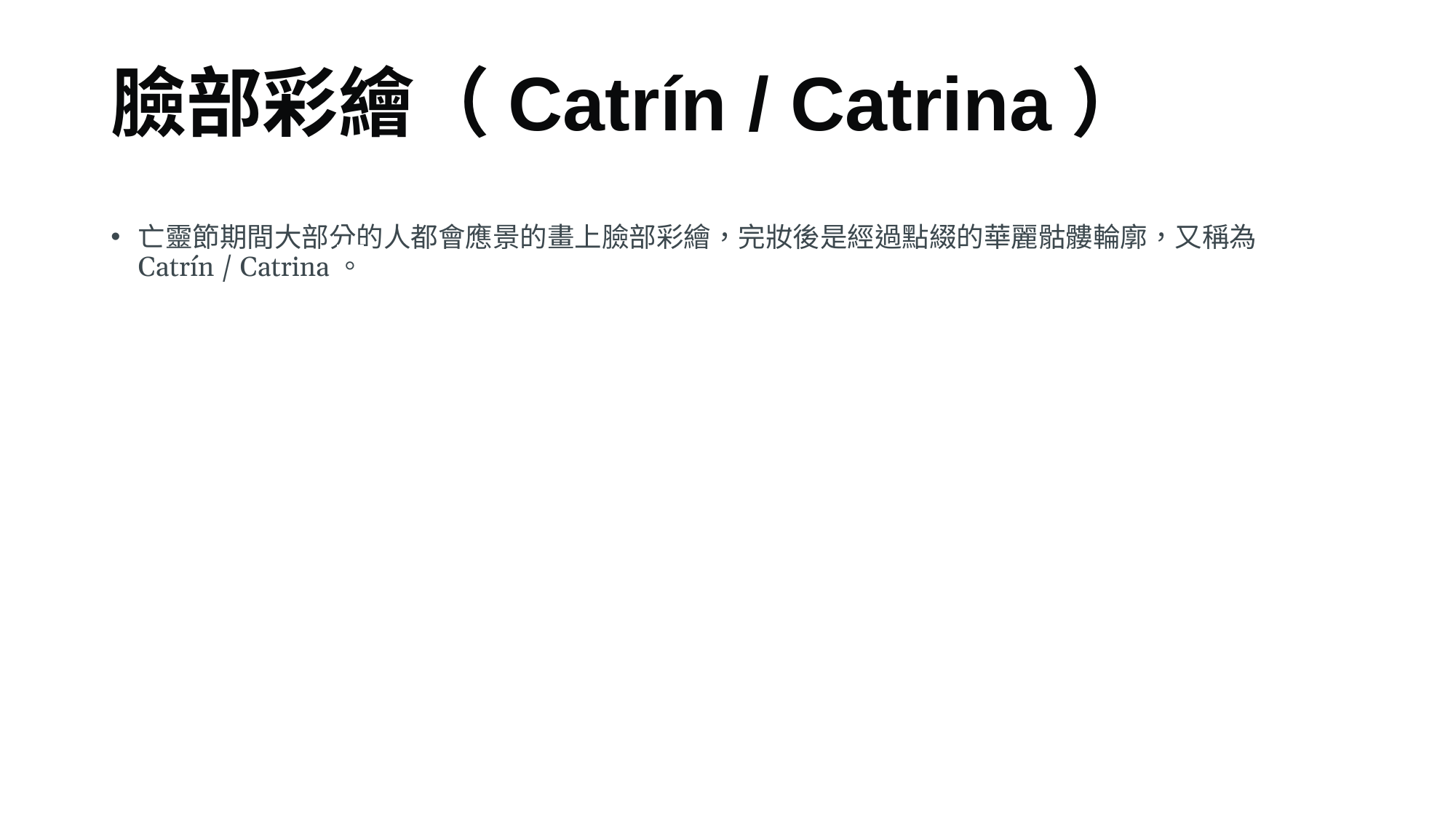

# 臉部彩繪（Catrín / Catrina）
亡靈節期間大部分的人都會應景的畫上臉部彩繪，完妝後是經過點綴的華麗骷髏輪廓，又稱為 Catrín / Catrina。